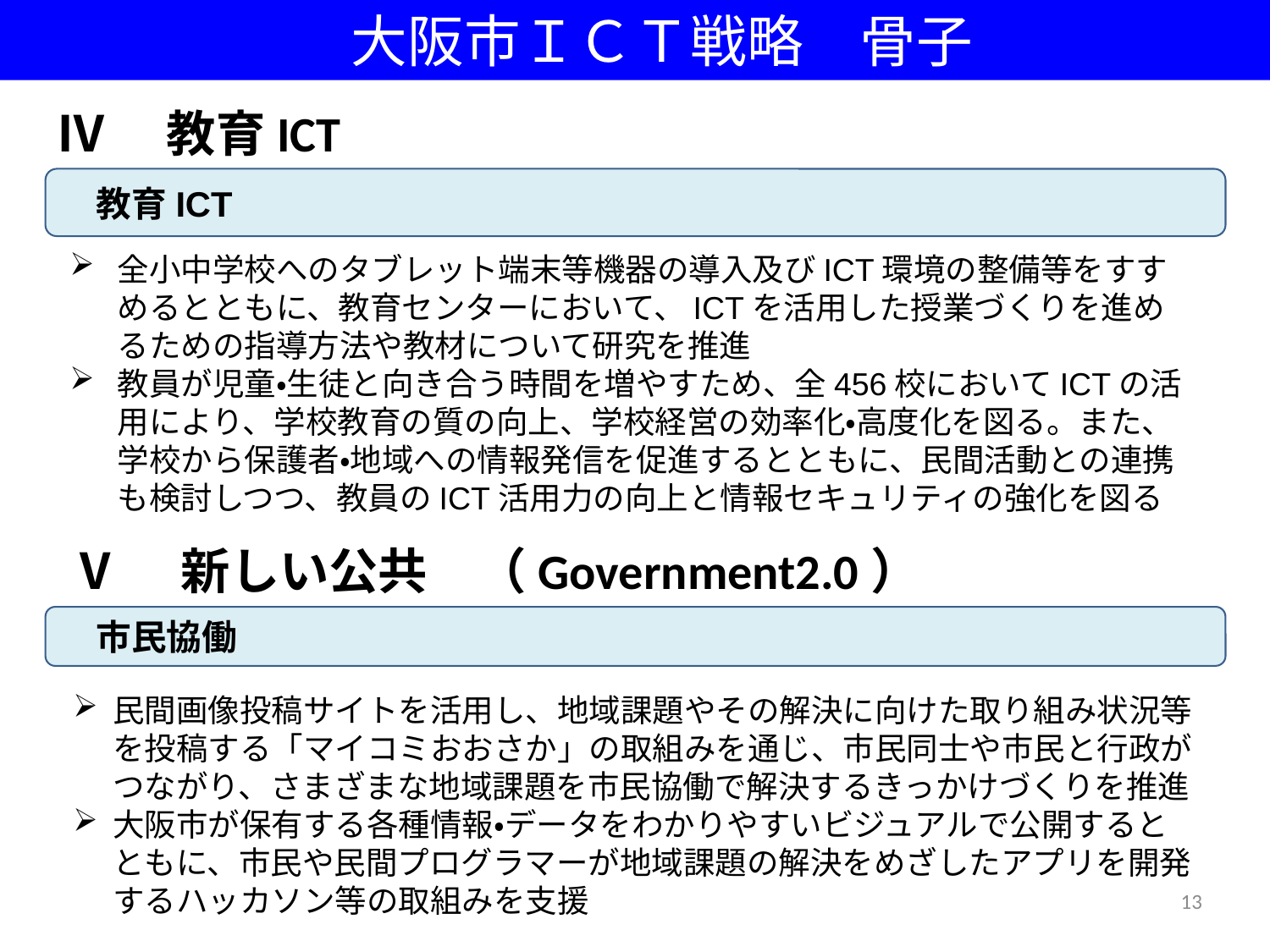

大阪市ＩＣＴ戦略　骨子
Ⅳ　教育ICT
　教育ICT
全小中学校へのタブレット端末等機器の導入及びICT環境の整備等をすすめるとともに、教育センターにおいて、ICTを活用した授業づくりを進めるための指導方法や教材について研究を推進
教員が児童・生徒と向き合う時間を増やすため、全456校においてICTの活用により、学校教育の質の向上、学校経営の効率化・高度化を図る。また、学校から保護者・地域への情報発信を促進するとともに、民間活動との連携も検討しつつ、教員のICT活用力の向上と情報セキュリティの強化を図る
Ⅴ　新しい公共　（Government2.0）
　市民協働
民間画像投稿サイトを活用し、地域課題やその解決に向けた取り組み状況等を投稿する「マイコミおおさか」の取組みを通じ、市民同士や市民と行政がつながり、さまざまな地域課題を市民協働で解決するきっかけづくりを推進
大阪市が保有する各種情報・データをわかりやすいビジュアルで公開するとともに、市民や民間プログラマーが地域課題の解決をめざしたアプリを開発するハッカソン等の取組みを支援
13